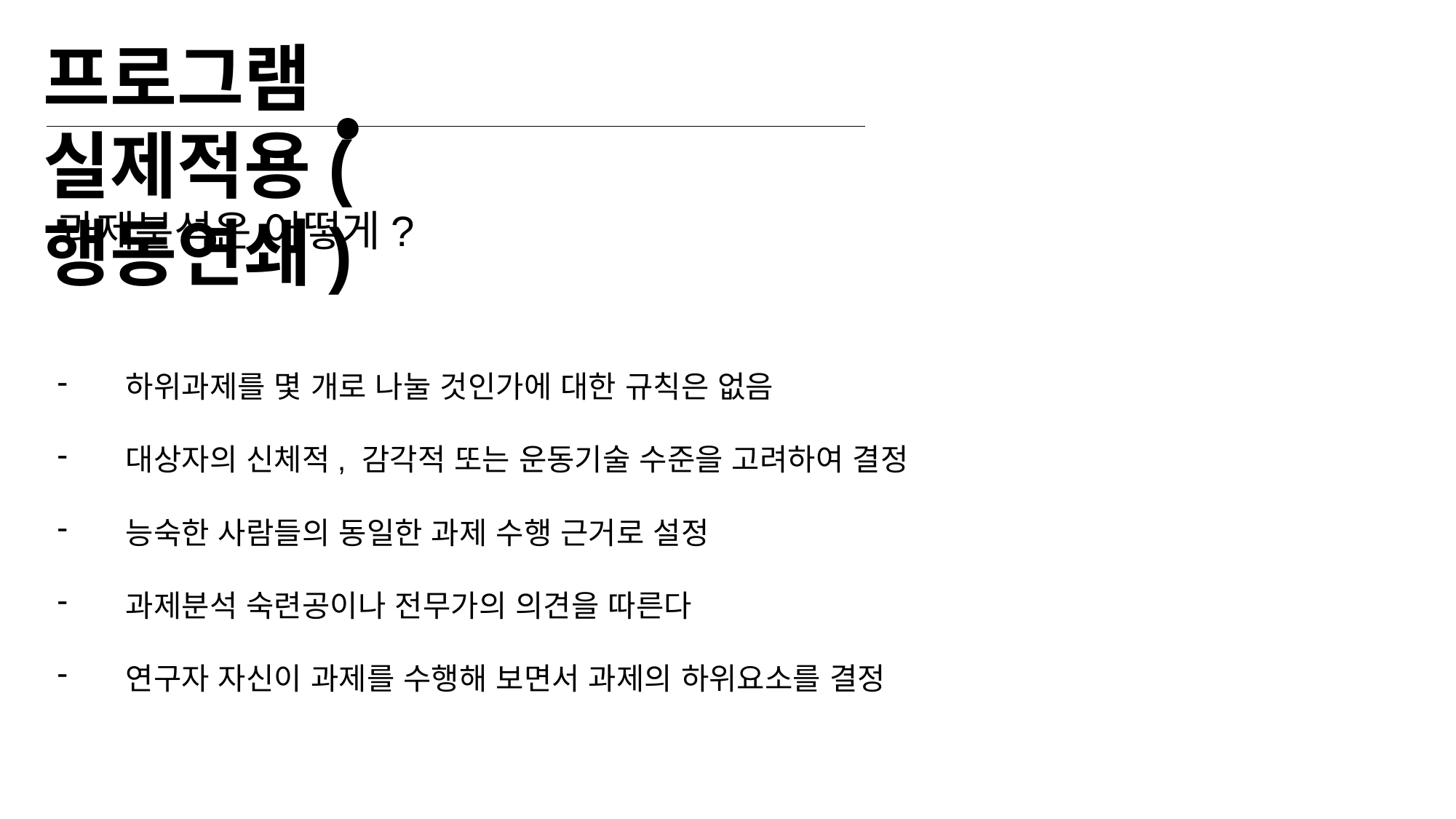

프로그램 실제적용(행동연쇄)

과제분석은 어떻게?

하위과제를 몇 개로 나눌 것인가에 대한 규칙은 없음
대상자의 신체적, 감각적 또는 운동기술 수준을 고려하여 결정
능숙한 사람들의 동일한 과제 수행 근거로 설정
과제분석 숙련공이나 전무가의 의견을 따른다
연구자 자신이 과제를 수행해 보면서 과제의 하위요소를 결정